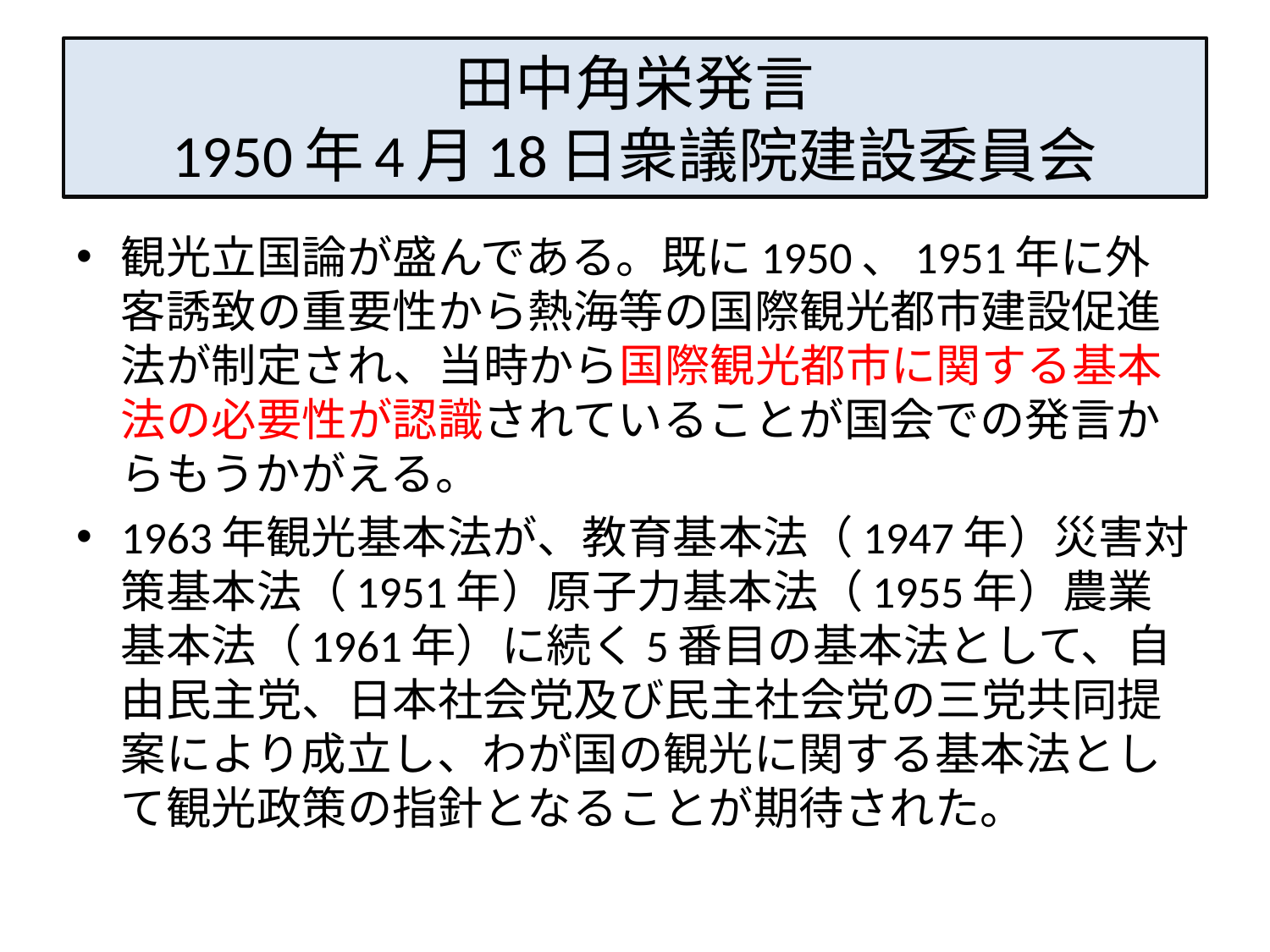

# 田中角栄発言 1950年4月18日衆議院建設委員会
観光立国論が盛んである。既に1950、1951年に外客誘致の重要性から熱海等の国際観光都市建設促進法が制定され、当時から国際観光都市に関する基本法の必要性が認識されていることが国会での発言からもうかがえる。
1963年観光基本法が、教育基本法（1947年）災害対策基本法（1951年）原子力基本法（1955年）農業基本法（1961年）に続く5番目の基本法として、自由民主党、日本社会党及び民主社会党の三党共同提案により成立し、わが国の観光に関する基本法として観光政策の指針となることが期待された。